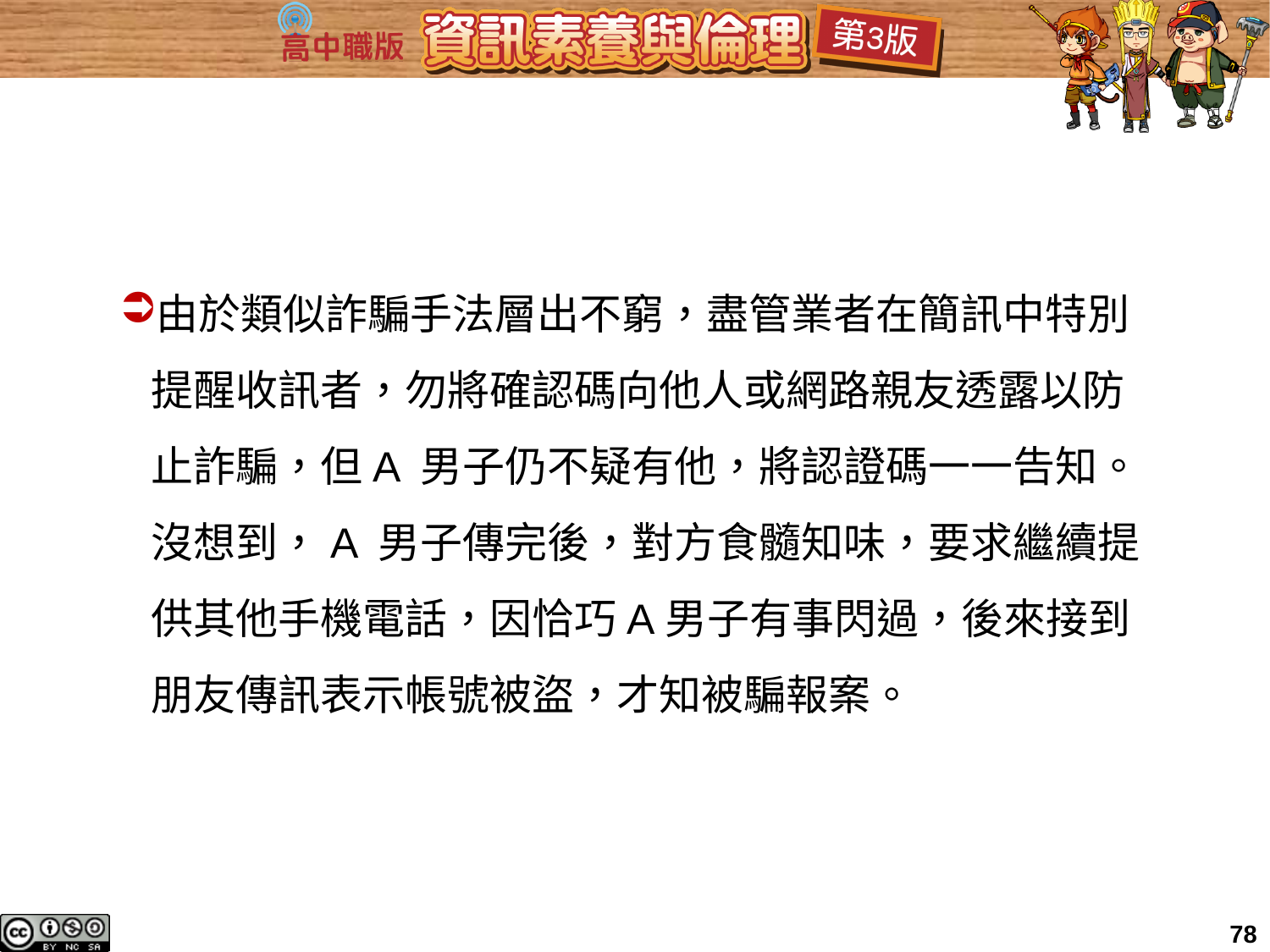

#
由於類似詐騙手法層出不窮，盡管業者在簡訊中特別提醒收訊者，勿將確認碼向他人或網路親友透露以防止詐騙，但A 男子仍不疑有他，將認證碼一一告知。沒想到，A 男子傳完後，對方食髓知味，要求繼續提供其他手機電話，因恰巧A男子有事閃過，後來接到朋友傳訊表示帳號被盜，才知被騙報案。
78